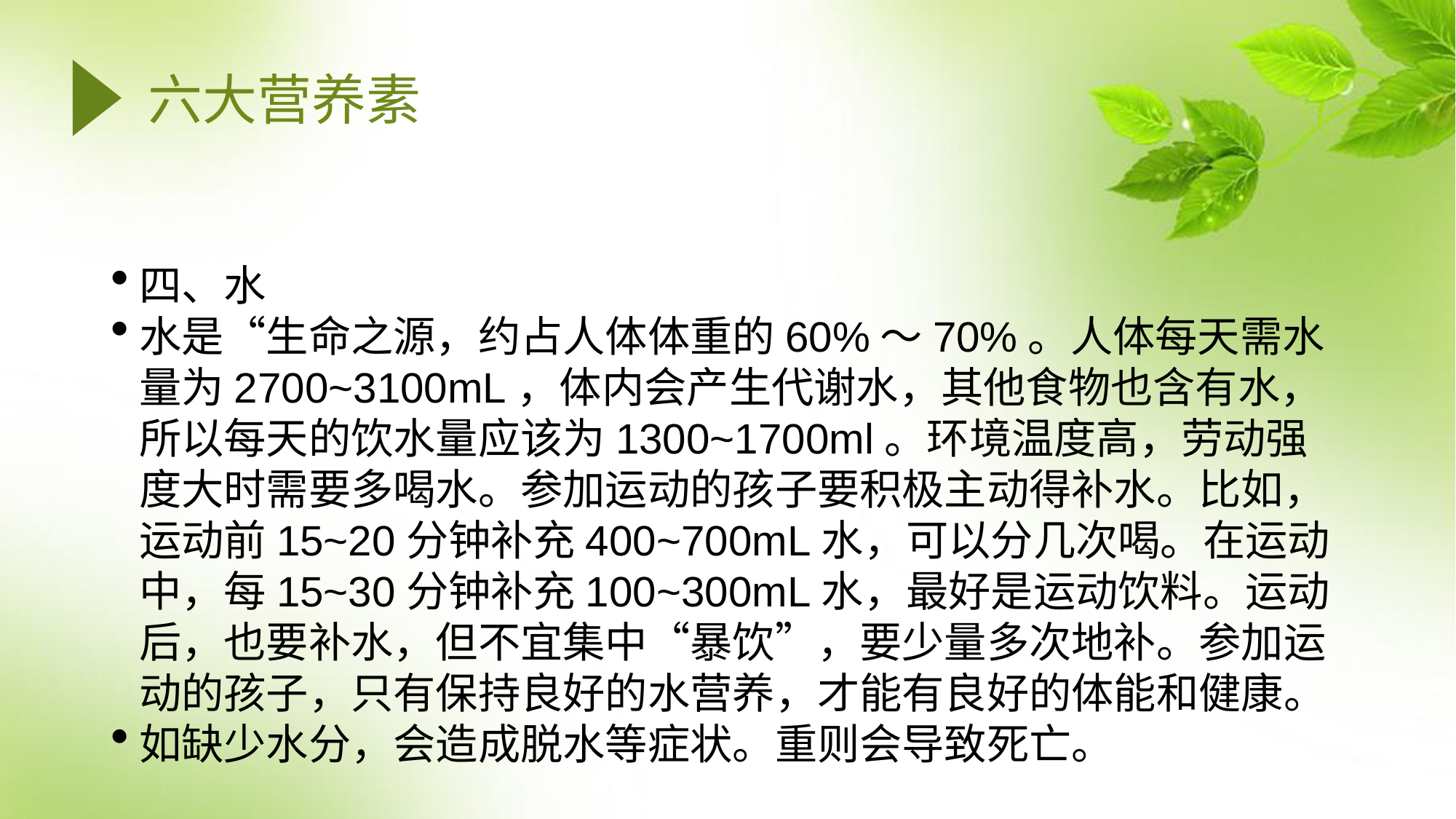

# 六大营养素
四、水
水是“生命之源，约占人体体重的60%～70%。人体每天需水量为2700~3100mL，体内会产生代谢水，其他食物也含有水，所以每天的饮水量应该为1300~1700ml。环境温度高，劳动强度大时需要多喝水。参加运动的孩子要积极主动得补水。比如，运动前15~20分钟补充400~700mL水，可以分几次喝。在运动中，每15~30分钟补充100~300mL水，最好是运动饮料。运动后，也要补水，但不宜集中“暴饮”，要少量多次地补。参加运动的孩子，只有保持良好的水营养，才能有良好的体能和健康。
如缺少水分，会造成脱水等症状。重则会导致死亡。